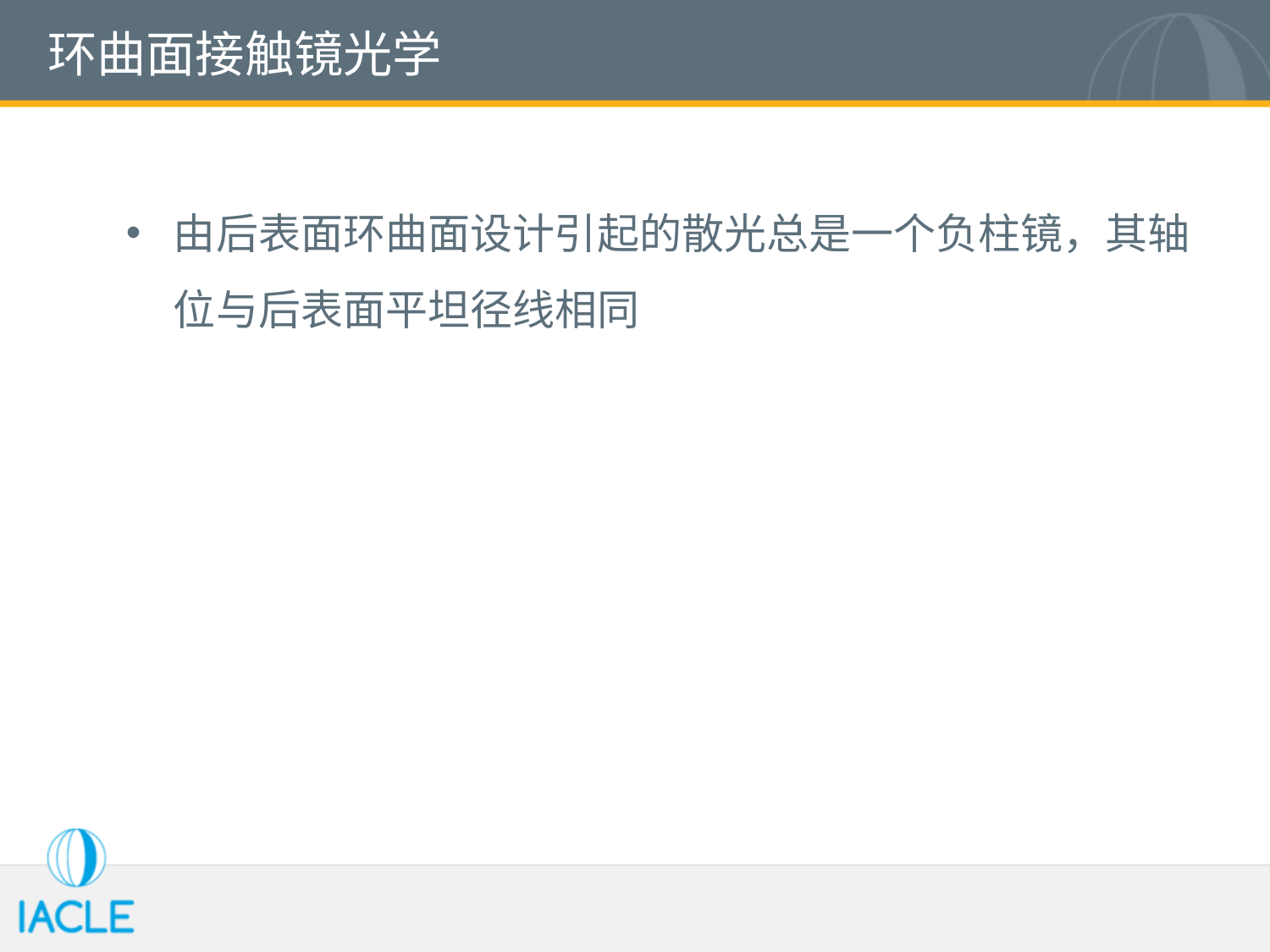

# 环曲面接触镜光学
由后表面环曲面设计引起的散光总是一个负柱镜，其轴位与后表面平坦径线相同